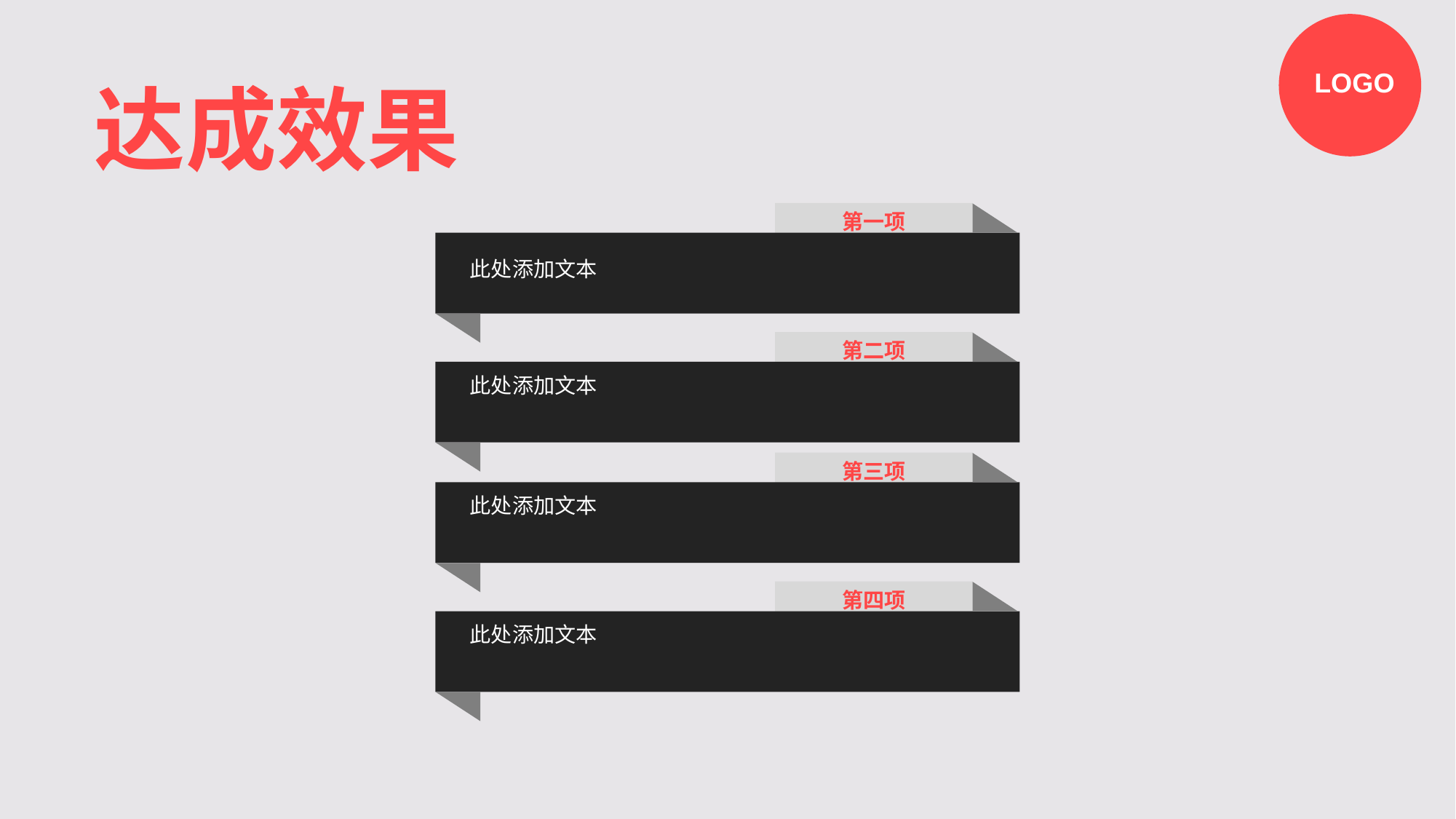

LOGO
达成效果
第一项

此处添加文本
第二项

此处添加文本

第三项

此处添加文本

第四项

此处添加文本